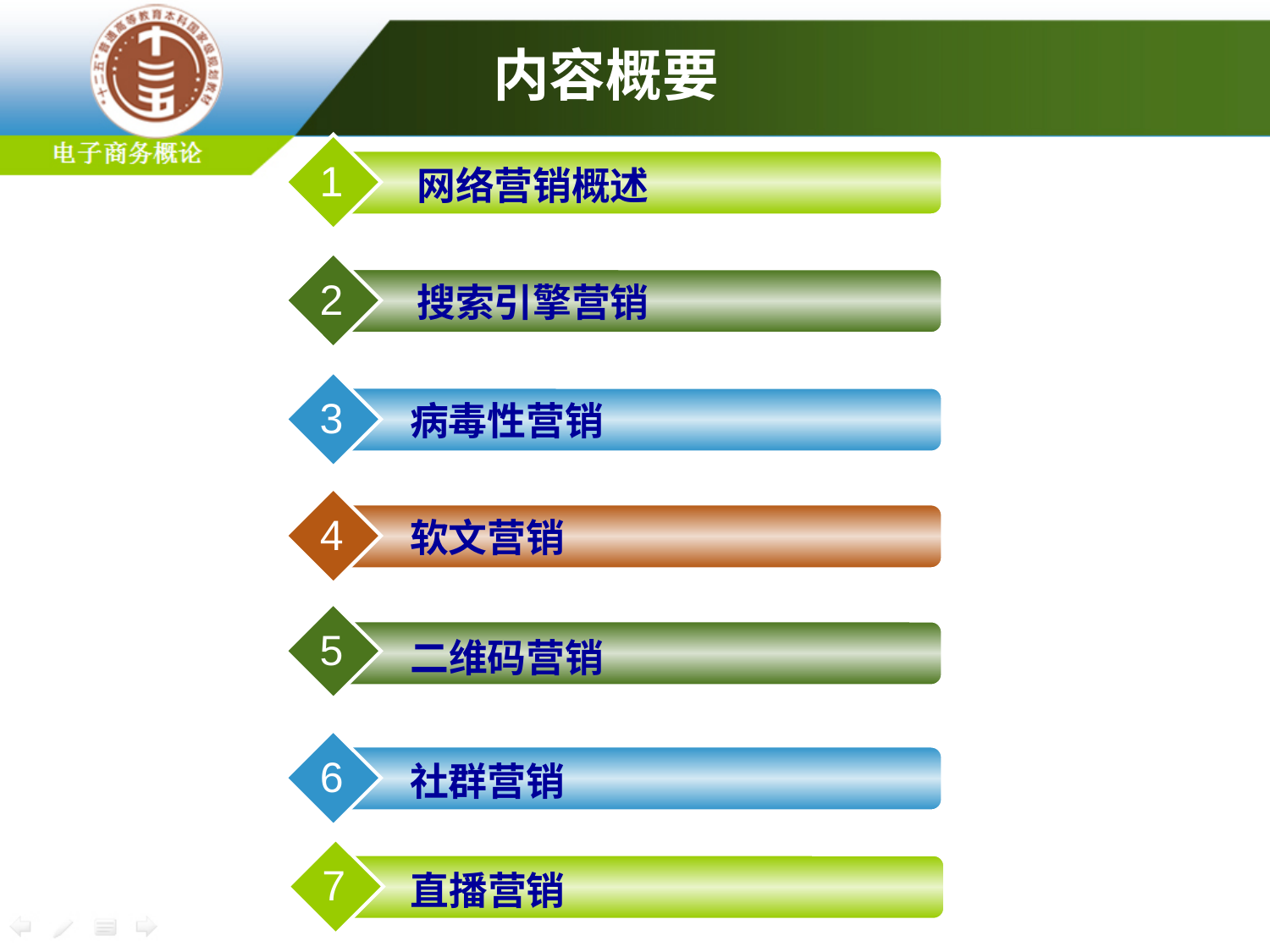

# 内容概要

1

  网络营销概述

2

  搜索引擎营销

3

  病毒性营销

4

  软文营销

5

  二维码营销

6

  社群营销

7

 直播营销
2